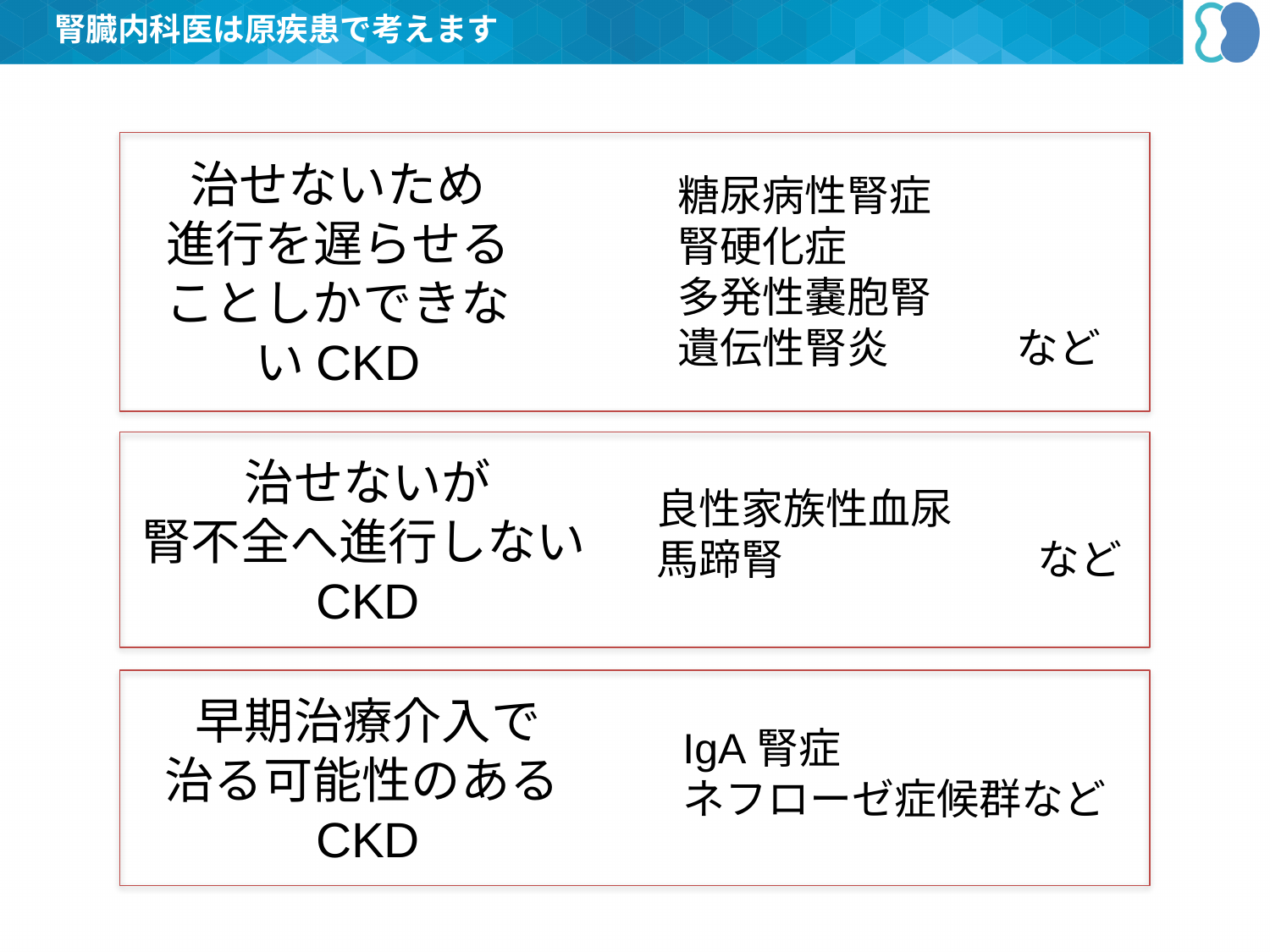

腎臓内科医は原疾患で考えます

治せないため
進行を遅らせることしかできないCKD
糖尿病性腎症
腎硬化症
多発性嚢胞腎
遺伝性腎炎　　　など

治せないが
腎不全へ進行しないCKD
良性家族性血尿
馬蹄腎　　　　　　など

早期治療介入で
治る可能性のあるCKD

IgA腎症
ネフローゼ症候群など